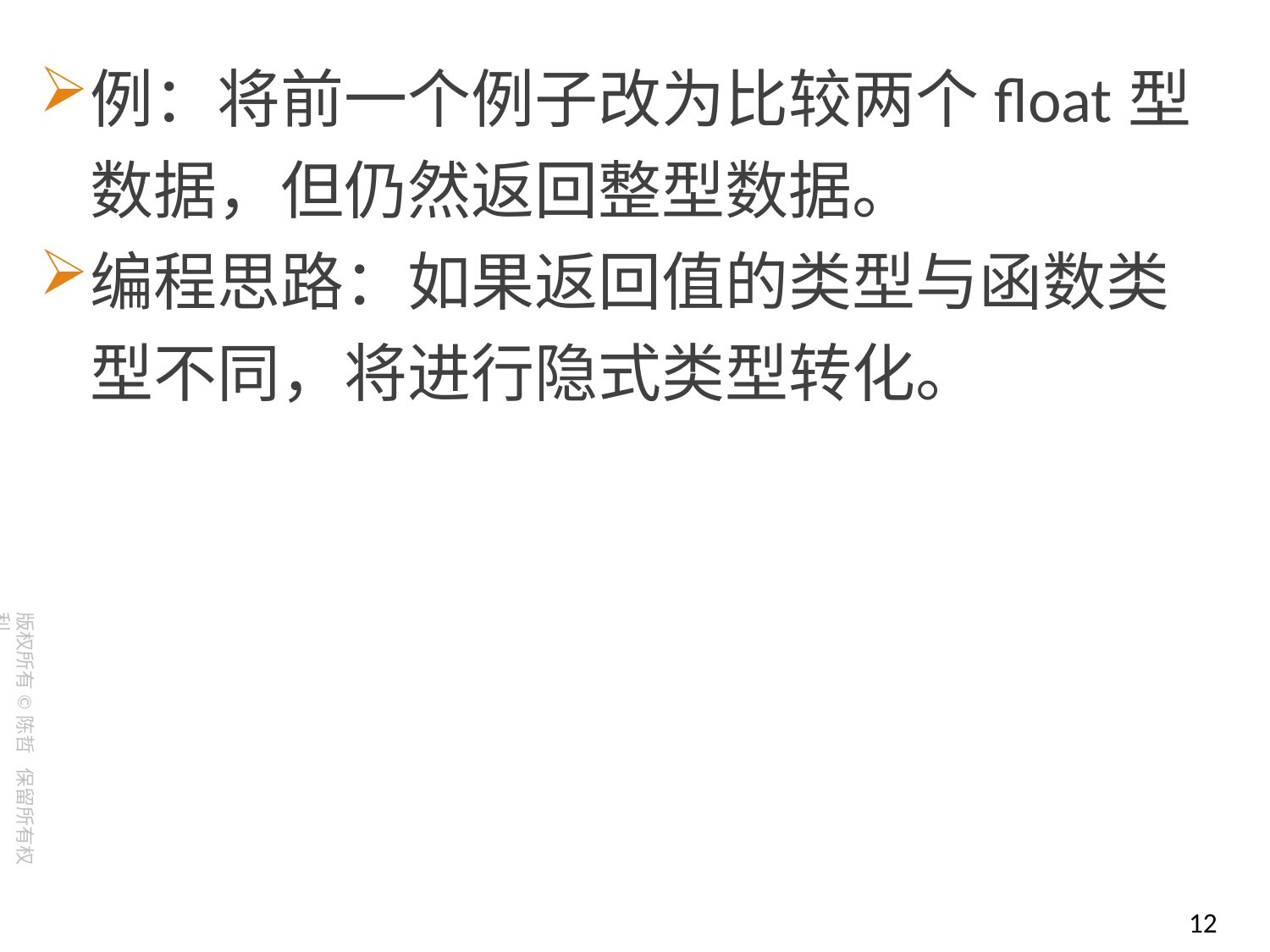

例：将前一个例子改为比较两个float型数据，但仍然返回整型数据。
编程思路：如果返回值的类型与函数类型不同，将进行隐式类型转化。
12